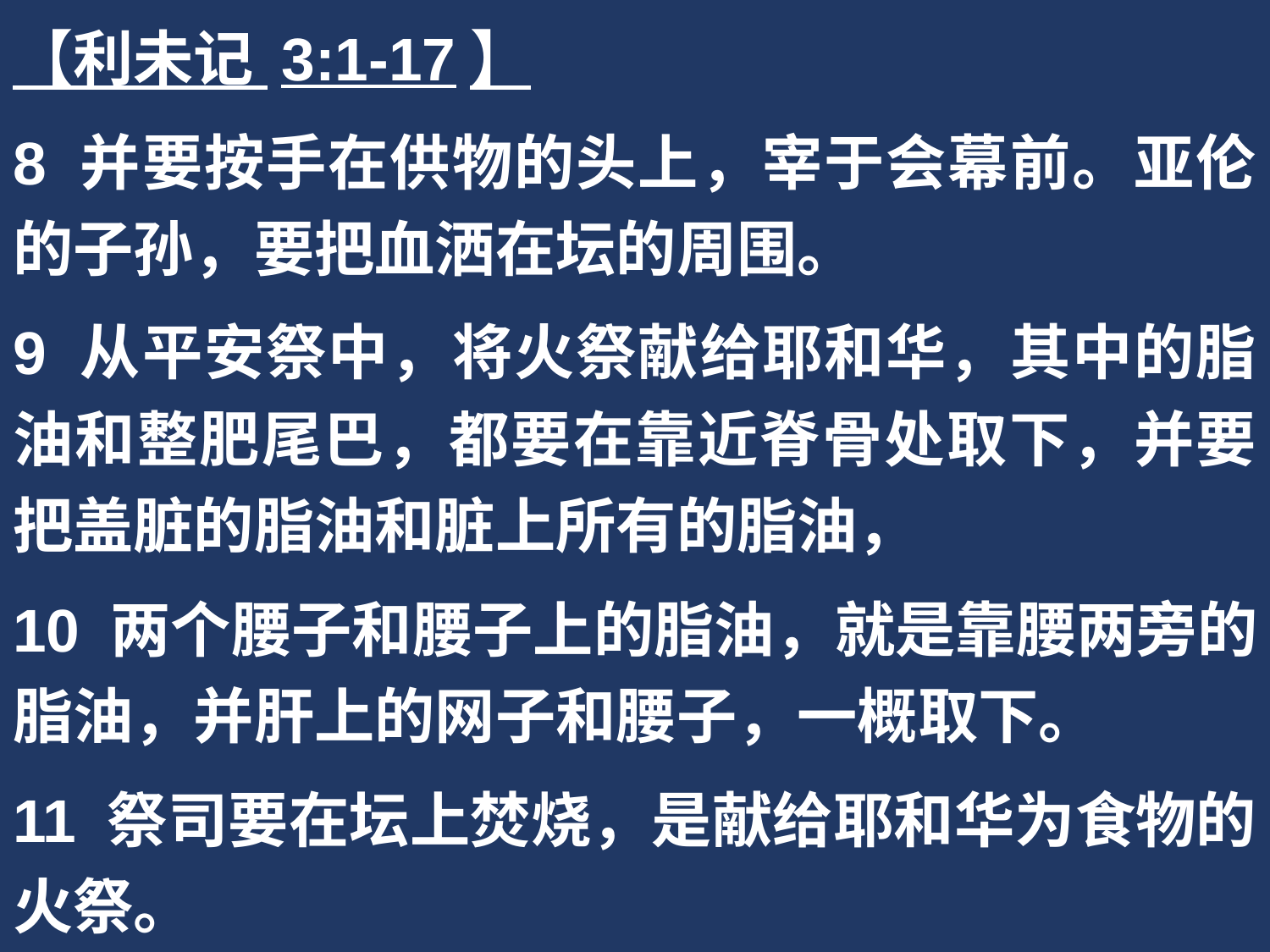

【利未记 3:1-17】
8 并要按手在供物的头上，宰于会幕前。亚伦的子孙，要把血洒在坛的周围。
9 从平安祭中，将火祭献给耶和华，其中的脂油和整肥尾巴，都要在靠近脊骨处取下，并要把盖脏的脂油和脏上所有的脂油，
10 两个腰子和腰子上的脂油，就是靠腰两旁的脂油，并肝上的网子和腰子，一概取下。
11 祭司要在坛上焚烧，是献给耶和华为食物的火祭。